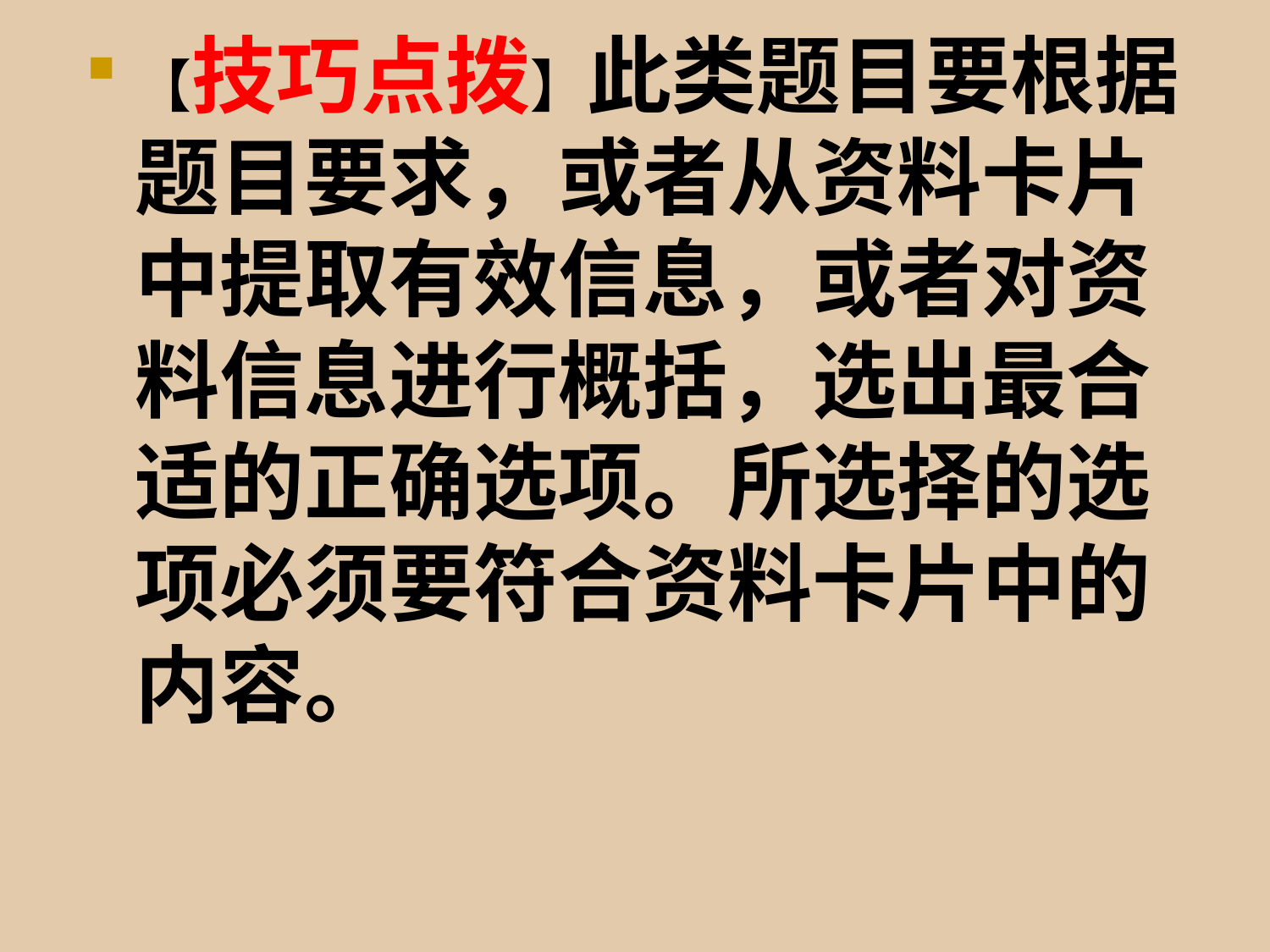

【技巧点拨】此类题目要根据题目要求，或者从资料卡片中提取有效信息，或者对资料信息进行概括，选出最合适的正确选项。所选择的选项必须要符合资料卡片中的内容。
#